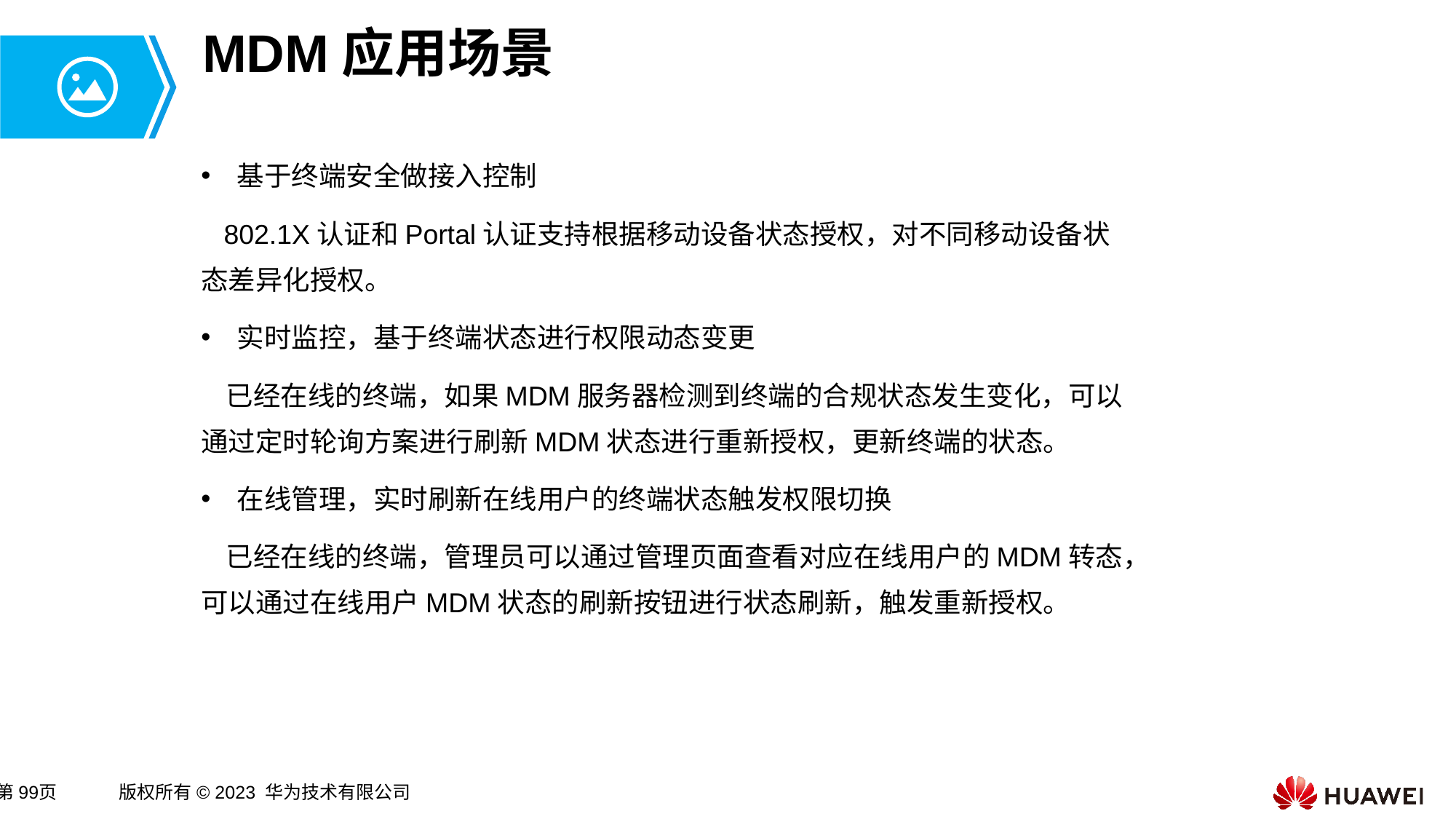

# MDM应用场景
基于终端安全做接入控制
   802.1X认证和Portal认证支持根据移动设备状态授权，对不同移动设备状态差异化授权。
实时监控，基于终端状态进行权限动态变更
   已经在线的终端，如果MDM服务器检测到终端的合规状态发生变化，可以通过定时轮询方案进行刷新MDM状态进行重新授权，更新终端的状态。
在线管理，实时刷新在线用户的终端状态触发权限切换
   已经在线的终端，管理员可以通过管理页面查看对应在线用户的MDM转态，可以通过在线用户MDM状态的刷新按钮进行状态刷新，触发重新授权。